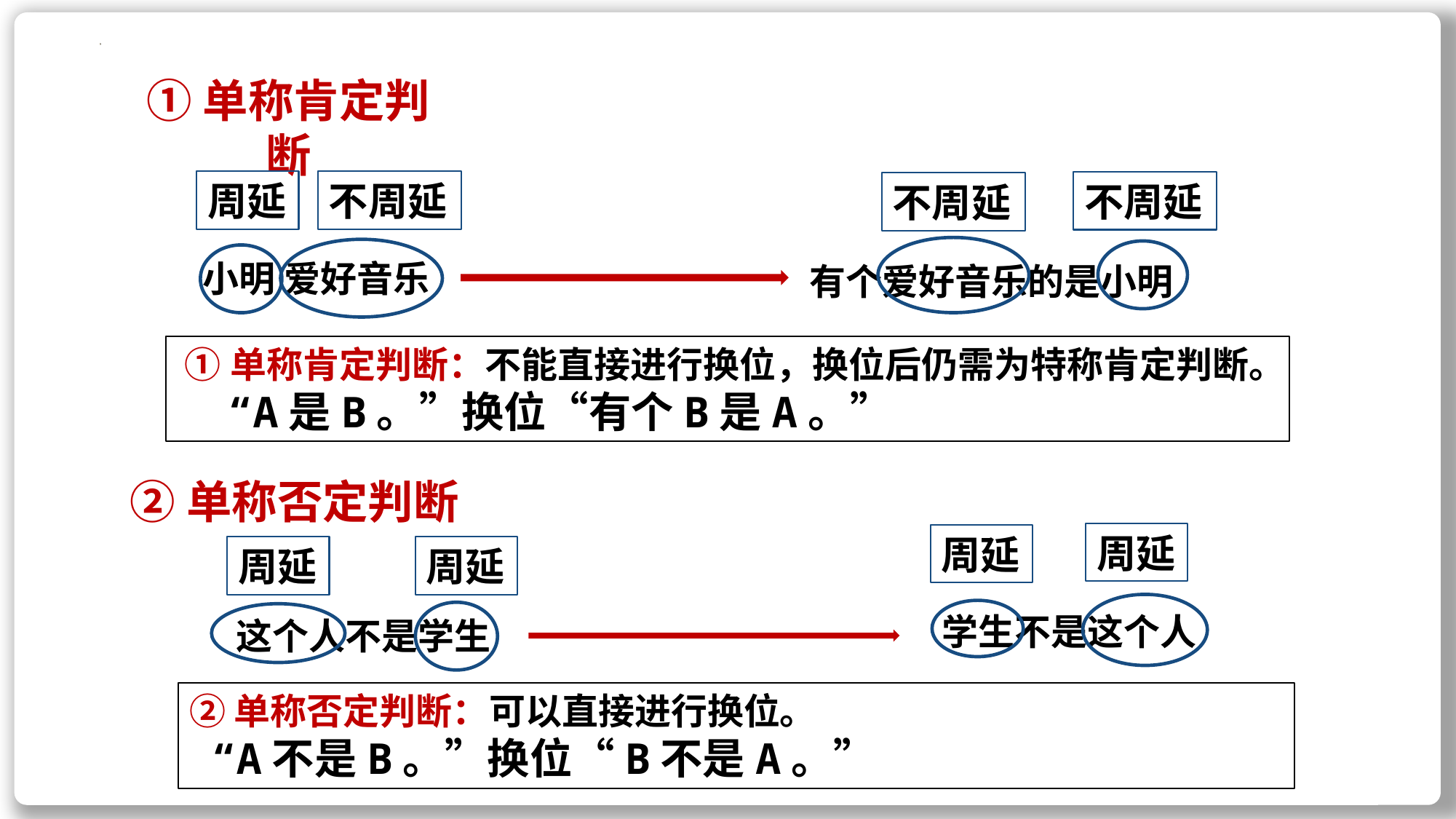

①单称肯定判断
周延
不周延
不周延
不周延

小明 爱好音乐

有个爱好音乐的是小明

 ①单称肯定判断：不能直接进行换位，换位后仍需为特称肯定判断。
  “A是B。”换位“有个B是A。”
②单称否定判断
周延
周延
周延
周延

学生不是这个人
这个人不是学生

②单称否定判断：可以直接进行换位。
 “A不是B。”换位“B不是A。”